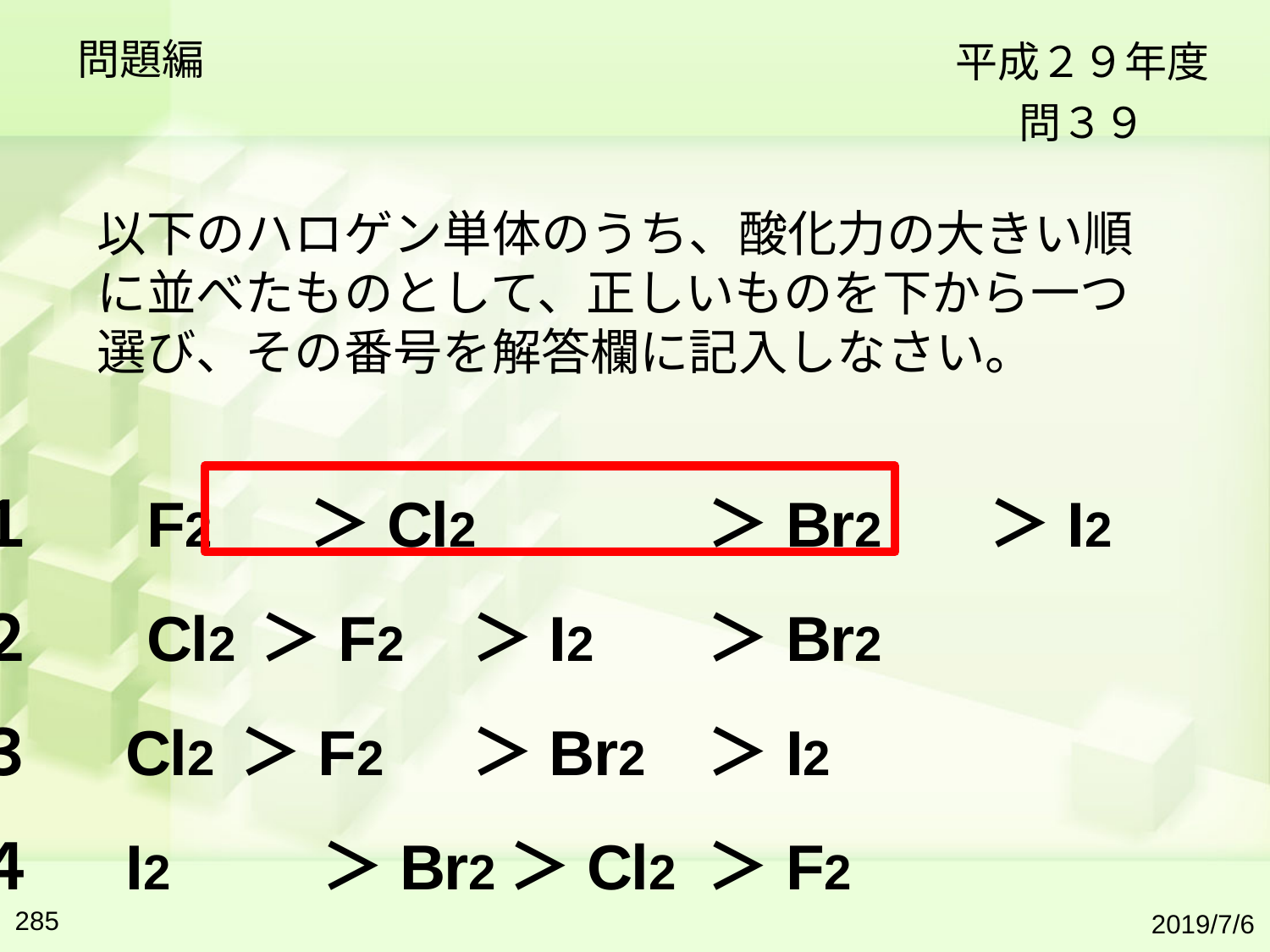

問題編
平成２９年度
問３９
以下のハロゲン単体のうち、酸化力の大きい順に並べたものとして、正しいものを下から一つ選び、その番号を解答欄に記入しなさい。
１　	F2	＞Cl2	＞Br2	＞I2
２　	Cl2 ＞F2 	＞I2 	＞Br2
３　 Cl2 ＞F2 	＞Br2	＞I2
４　 I2　	 ＞Br2＞Cl2 	＞F2

285
2019/7/6